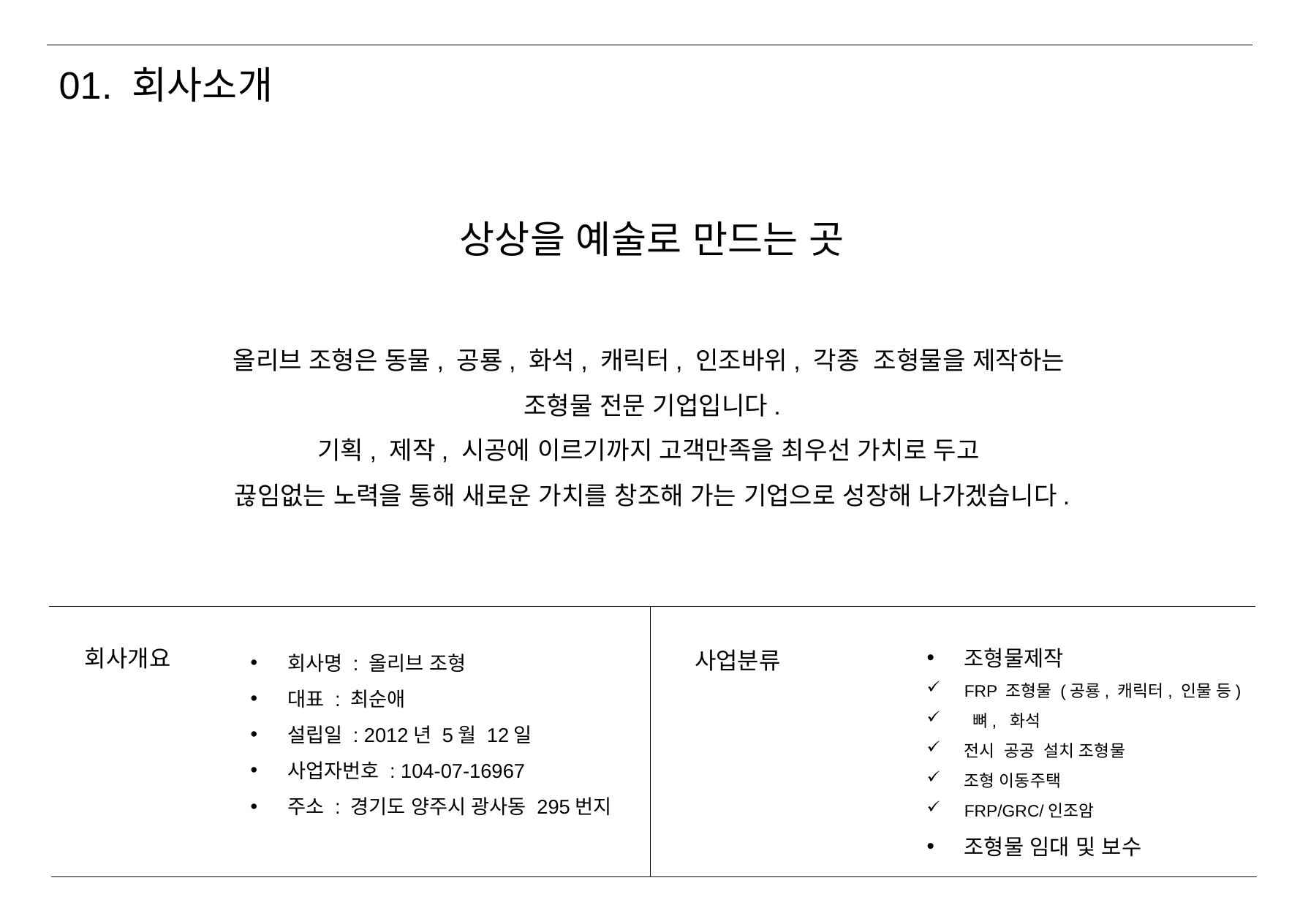

01. 회사소개
상상을 예술로 만드는 곳

올리브 조형은 동물, 공룡, 화석, 캐릭터, 인조바위, 각종  조형물을 제작하는
조형물 전문 기업입니다.
기획, 제작, 시공에 이르기까지 고객만족을 최우선 가치로 두고
끊임없는 노력을 통해 새로운 가치를 창조해 가는 기업으로 성장해 나가겠습니다.

조형물제작
FRP 조형물 (공룡, 캐릭터, 인물 등)
 뼈,  화석
전시  공공  설치 조형물
조형 이동주택
FRP/GRC/인조암
조형물 임대 및 보수

회사명 : 올리브 조형
대표 : 최순애
설립일 : 2012년 5월 12일
사업자번호 : 104-07-16967
주소 : 경기도 양주시 광사동 295번지
회사개요
사업분류